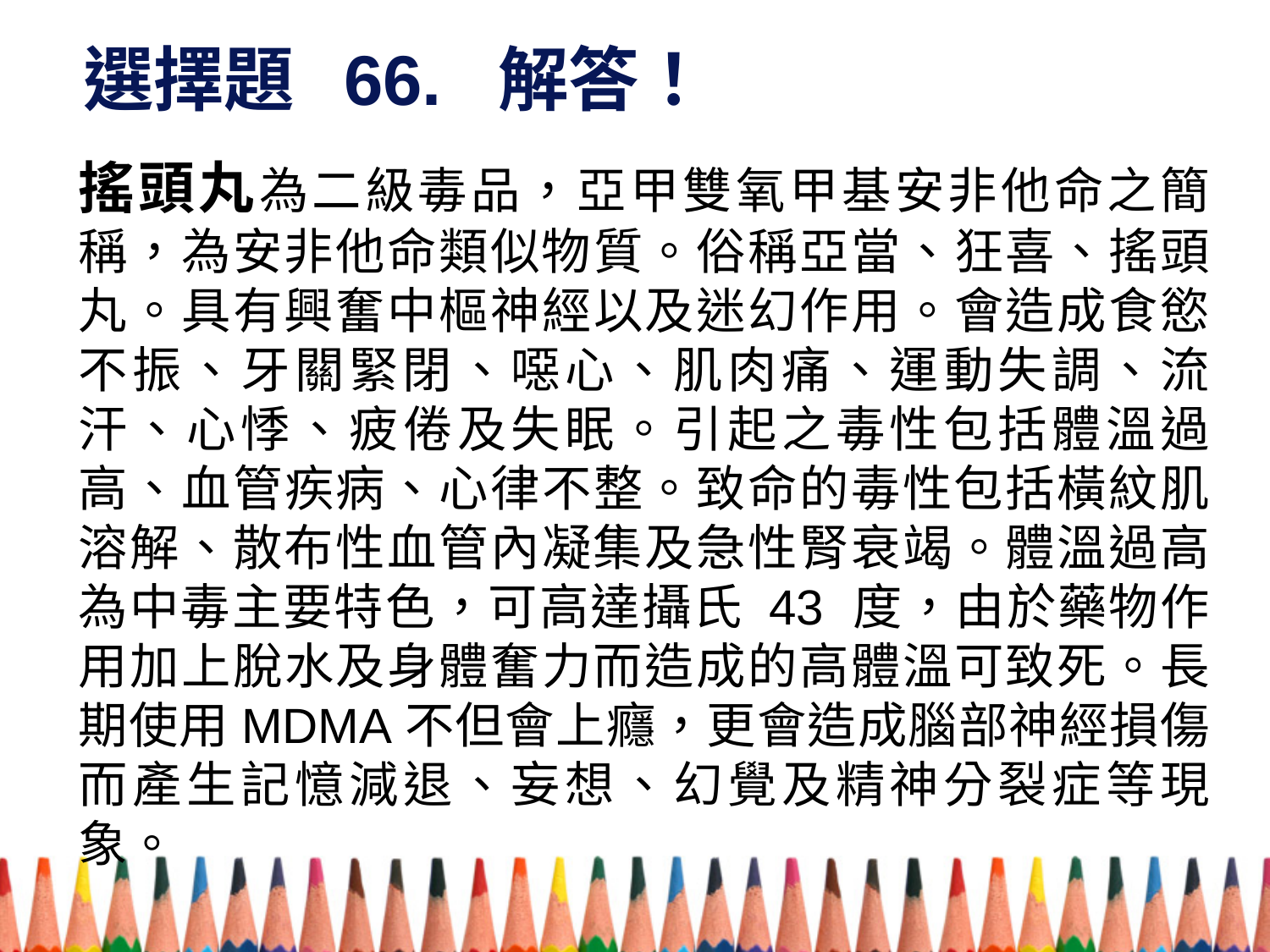

# 選擇題  66.  解答！
搖頭丸為二級毒品，亞甲雙氧甲基安非他命之簡稱，為安非他命類似物質。俗稱亞當、狂喜、搖頭丸。具有興奮中樞神經以及迷幻作用。會造成食慾不振、牙關緊閉、噁心、肌肉痛、運動失調、流汗、心悸、疲倦及失眠。引起之毒性包括體溫過高、血管疾病、心律不整。致命的毒性包括橫紋肌溶解、散布性血管內凝集及急性腎衰竭。體溫過高為中毒主要特色，可高達攝氏 43 度，由於藥物作用加上脫水及身體奮力而造成的高體溫可致死。長期使用MDMA不但會上癮，更會造成腦部神經損傷而產生記憶減退、妄想、幻覺及精神分裂症等現象。